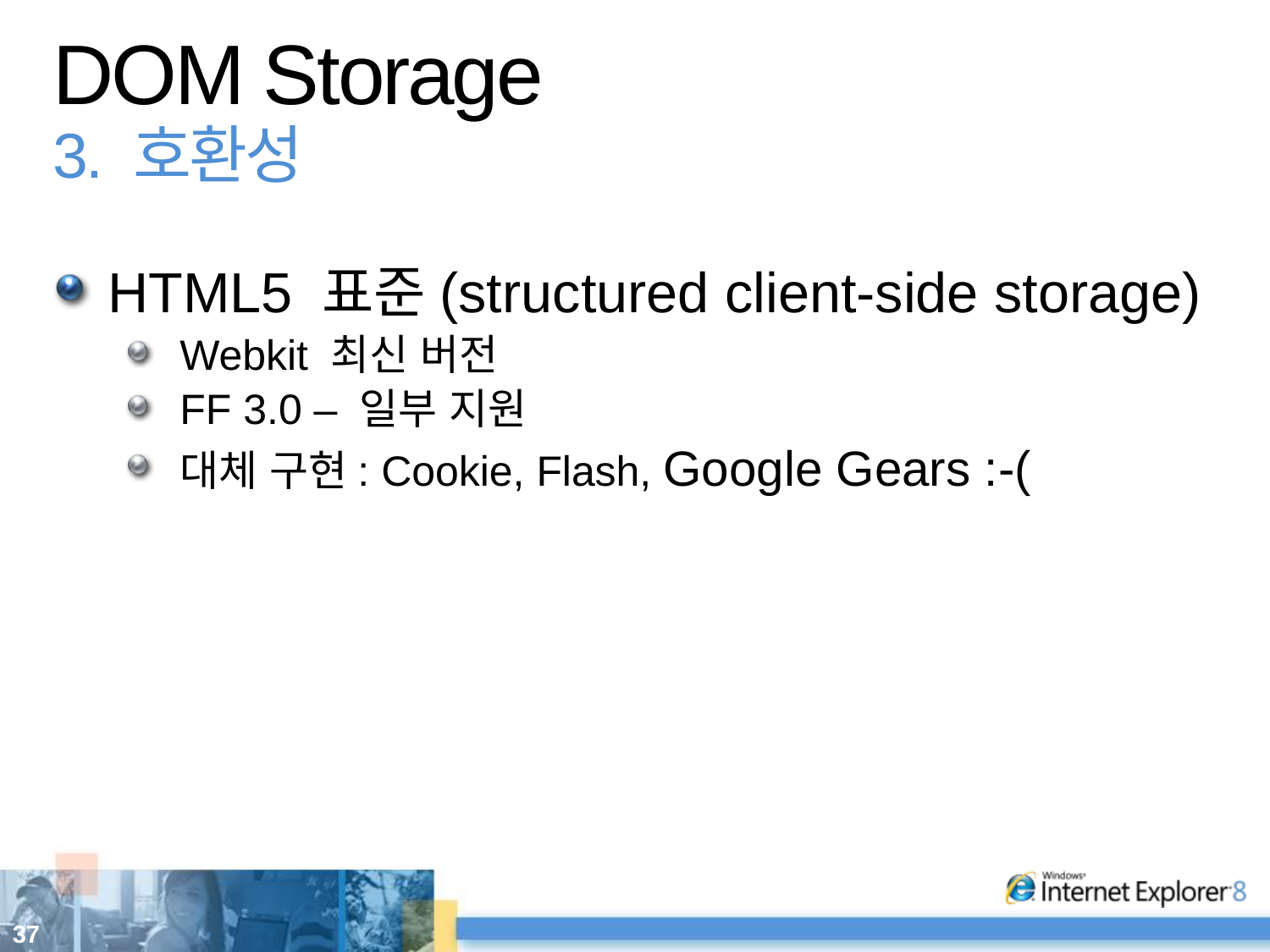

# DOM Storage 3. 호환성
HTML5 표준(structured client-side storage)
Webkit 최신 버전
FF 3.0 – 일부 지원
대체 구현: Cookie, Flash, Google Gears :-(